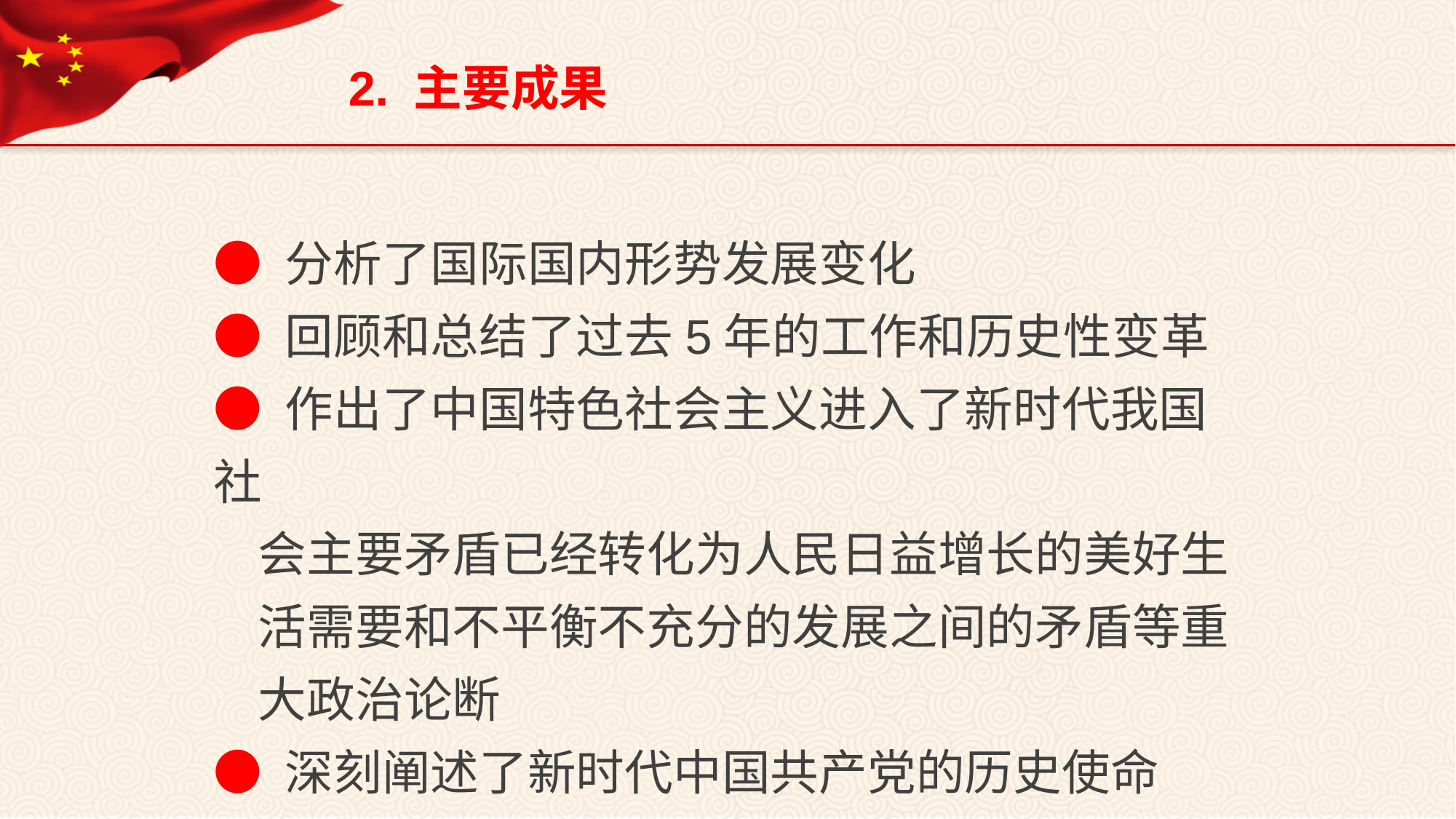

2. 主要成果
● 分析了国际国内形势发展变化
● 回顾和总结了过去5年的工作和历史性变革
● 作出了中国特色社会主义进入了新时代我国社
   会主要矛盾已经转化为人民日益增长的美好生
   活需要和不平衡不充分的发展之间的矛盾等重
   大政治论断
● 深刻阐述了新时代中国共产党的历史使命